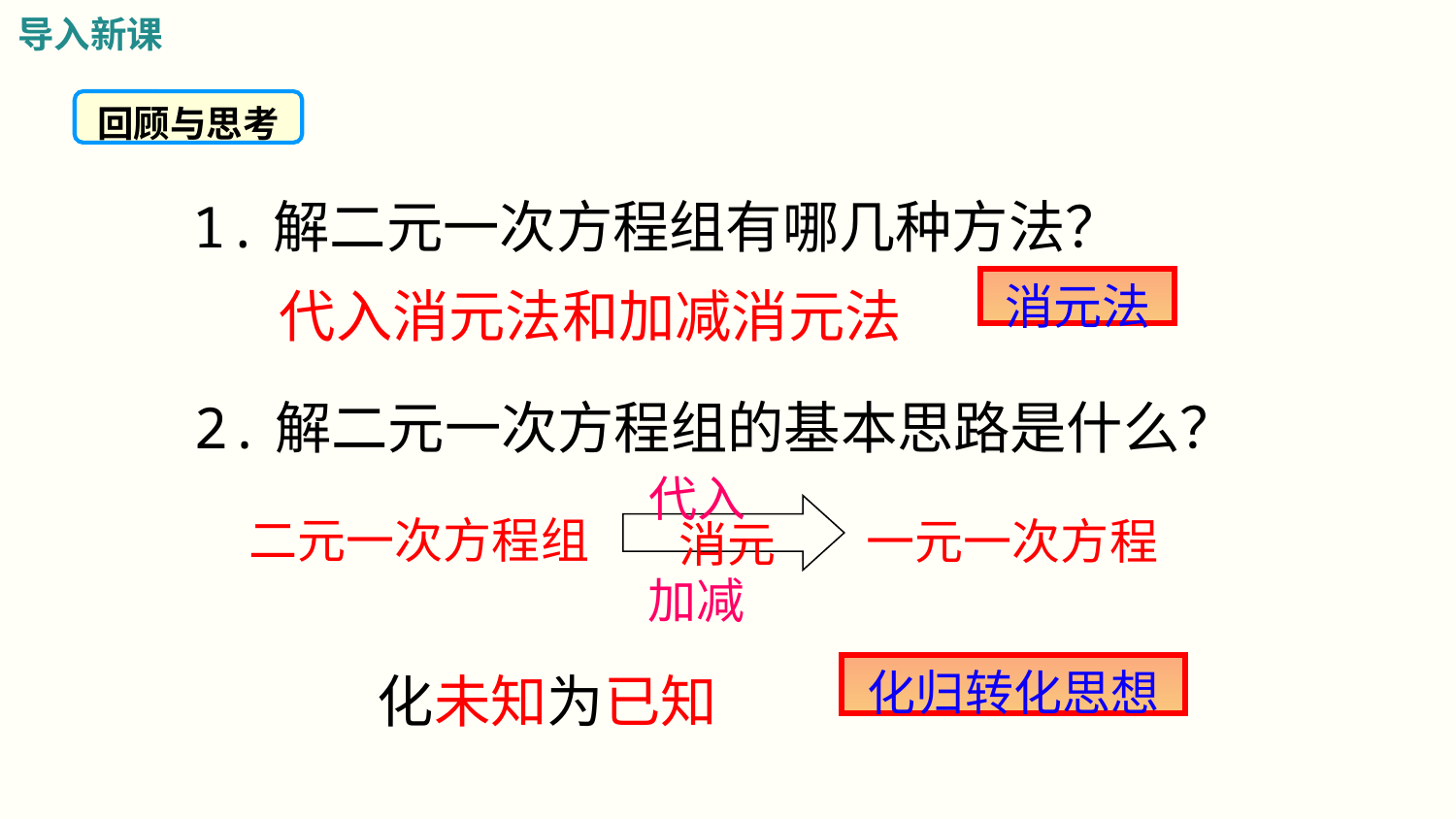

导入新课
回顾与思考
1.解二元一次方程组有哪几种方法？
消元法
代入消元法和加减消元法
2.解二元一次方程组的基本思路是什么？
代入

二元一次方程组
一元一次方程
消元
加减
化归转化思想
化未知为已知